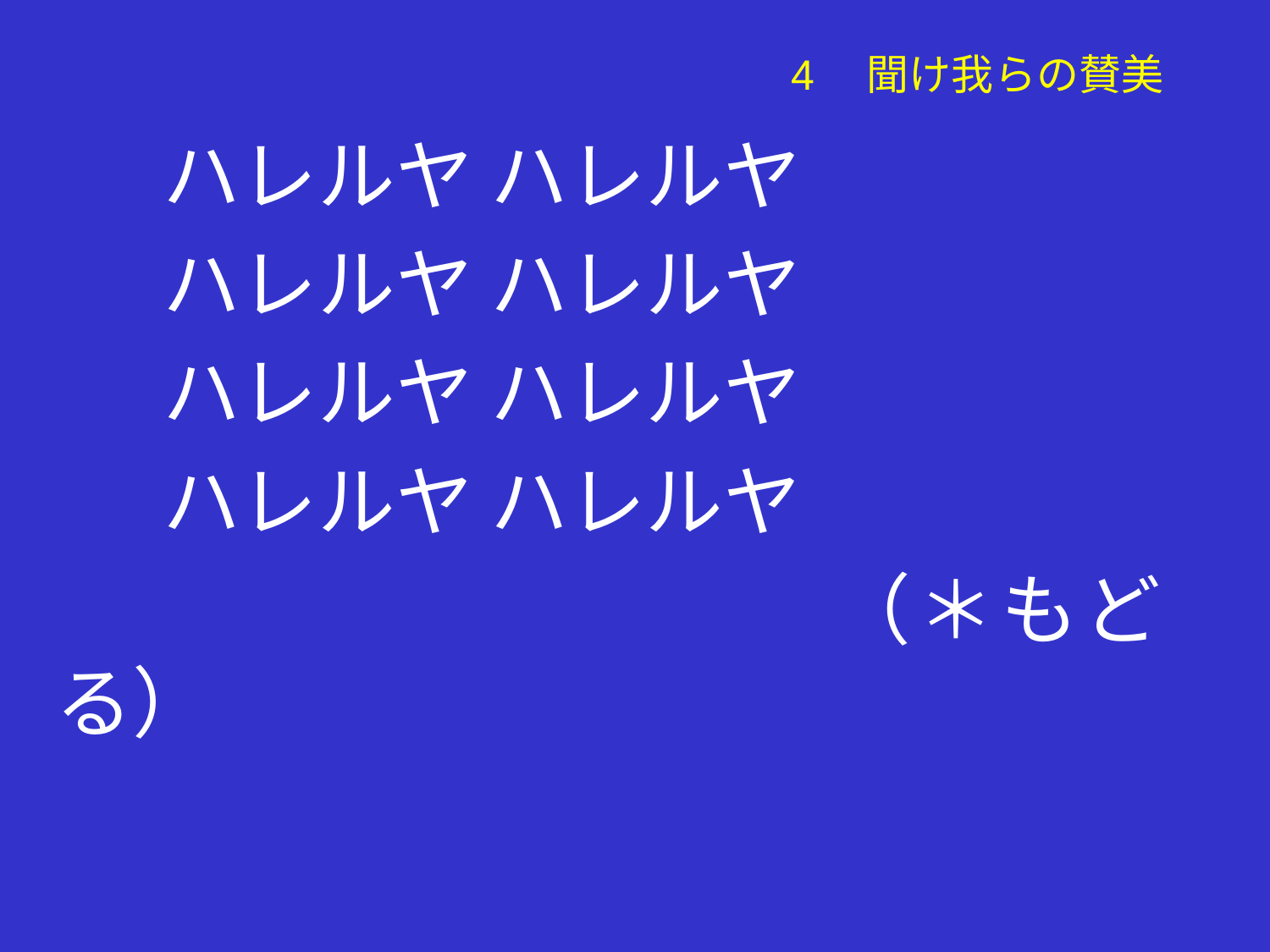

# 4　聞け我らの賛美
　　ハレルヤ ハレルヤ
　　ハレルヤ ハレルヤ
　　ハレルヤ ハレルヤ
　　ハレルヤ ハレルヤ
  　　　　　　　　　（＊もどる）